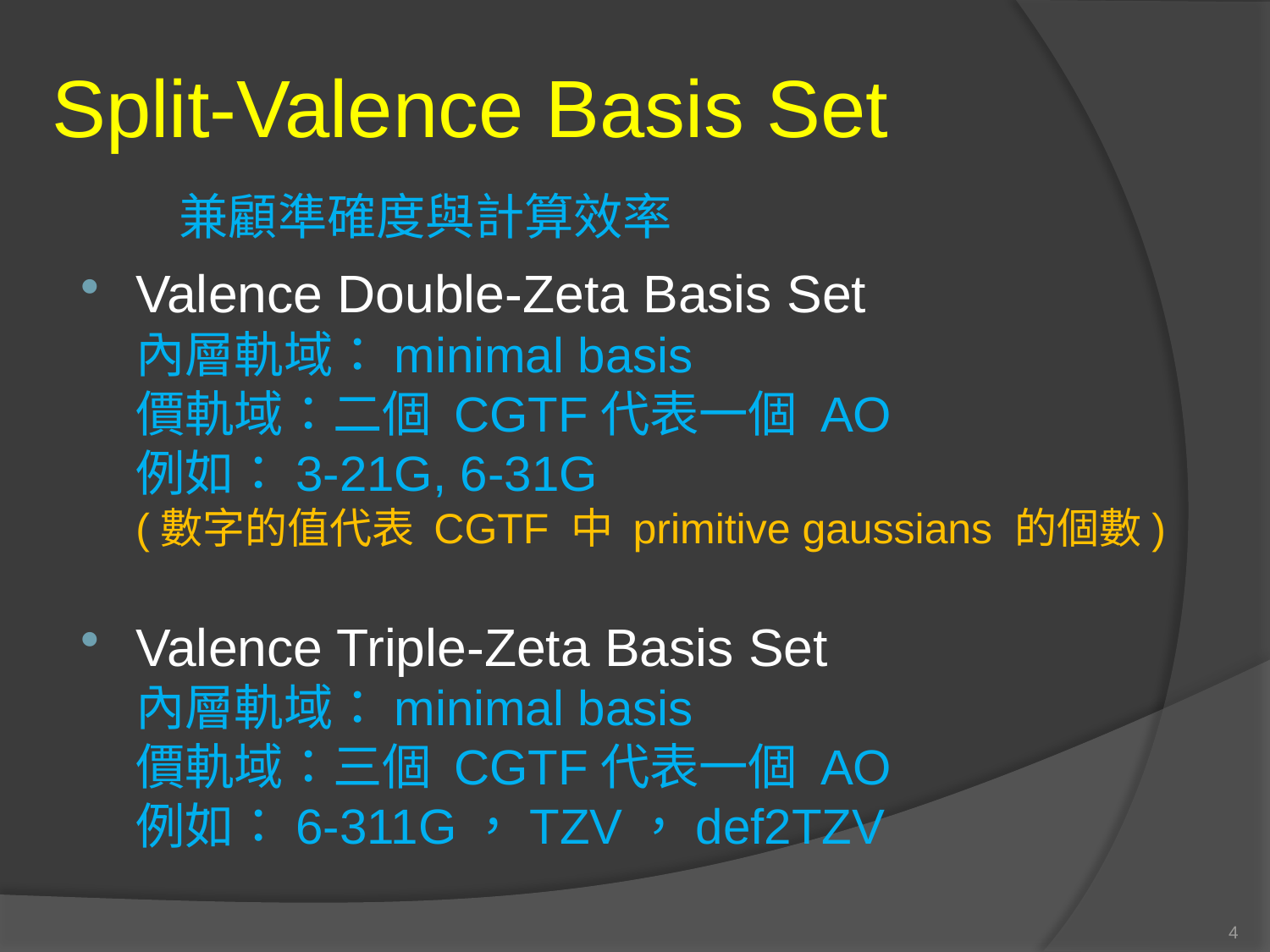

# Split-Valence Basis Set 兼顧準確度與計算效率
Valence Double-Zeta Basis Set
內層軌域：minimal basis
價軌域：二個 CGTF代表一個 AO
例如：3-21G, 6-31G
(數字的值代表 CGTF 中 primitive gaussians 的個數)
Valence Triple-Zeta Basis Set
內層軌域：minimal basis
價軌域：三個 CGTF代表一個 AO
例如：6-311G，TZV，def2TZV

4